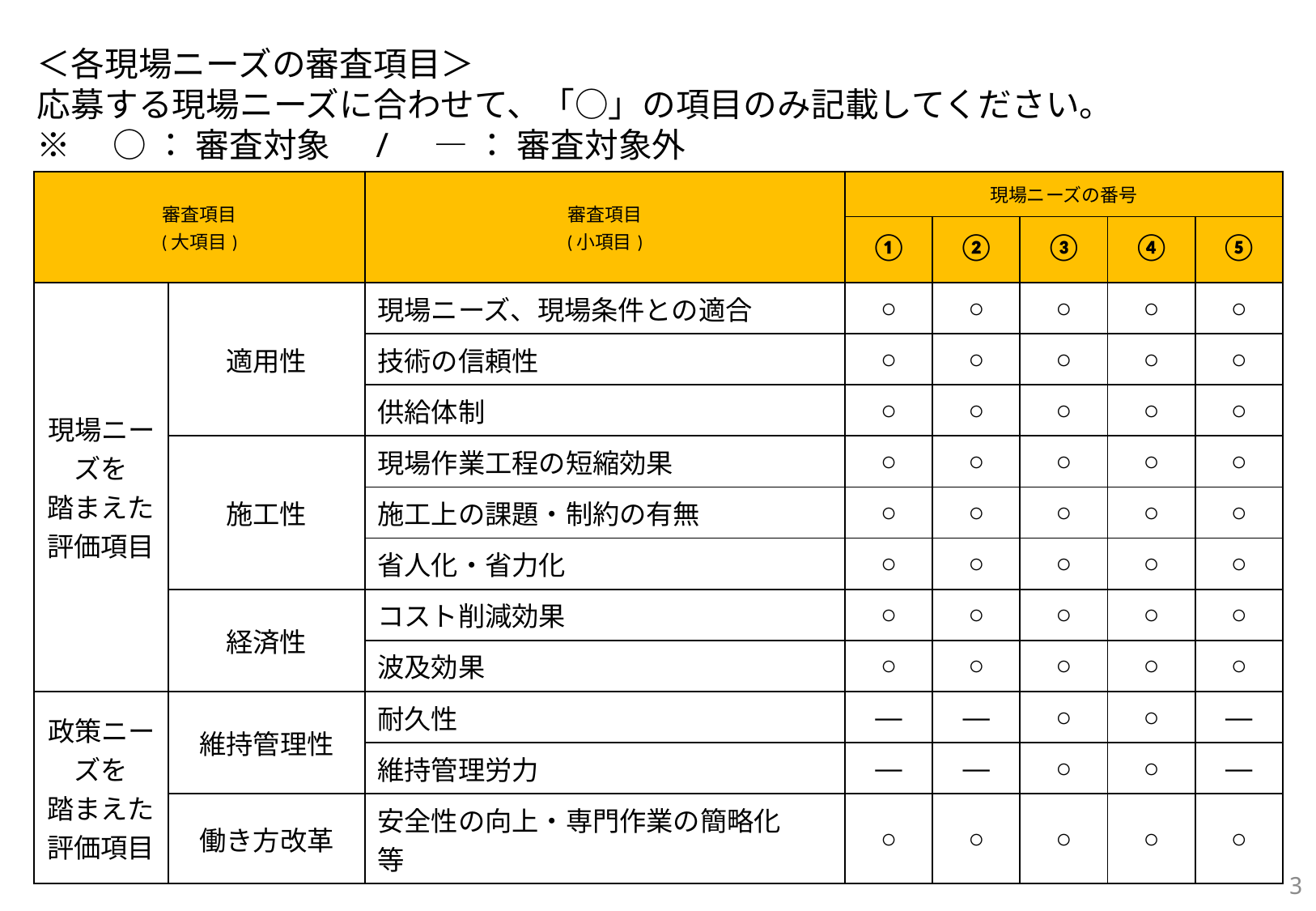

＜各現場ニーズの審査項目＞
応募する現場ニーズに合わせて、「○」の項目のみ記載してください。
※　○ ： 審査対象　/　― ： 審査対象外
| 審査項目 (大項目) |  | 審査項目 (小項目) | 現場ニーズの番号 |  |  |  |  |
| --- | --- | --- | --- | --- | --- | --- | --- |
|  |  |  | ① | ② | ③ | ④ | ⑤ |
| 現場ニーズを 踏まえた評価項目 | 適用性 | 現場ニーズ、現場条件との適合 | ○ | ○ | ○ | ○ | ○ |
|  |  | 技術の信頼性 | ○ | ○ | ○ | ○ | ○ |
|  |  | 供給体制 | ○ | ○ | ○ | ○ | ○ |
|  | 施工性 | 現場作業工程の短縮効果 | ○ | ○ | ○ | ○ | ○ |
|  |  | 施工上の課題・制約の有無 | ○ | ○ | ○ | ○ | ○ |
|  |  | 省人化・省力化 | ○ | ○ | ○ | ○ | ○ |
|  | 経済性 | コスト削減効果 | ○ | ○ | ○ | ○ | ○ |
|  |  | 波及効果 | ○ | ○ | ○ | ○ | ○ |
| 政策ニーズを 踏まえた 評価項目 | 維持管理性 | 耐久性 | ― | ― | ○ | ○ | ― |
|  |  | 維持管理労力 | ― | ― | ○ | ○ | ― |
|  | 働き方改革 | 安全性の向上・専門作業の簡略化　等 | ○ | ○ | ○ | ○ | ○ |
3